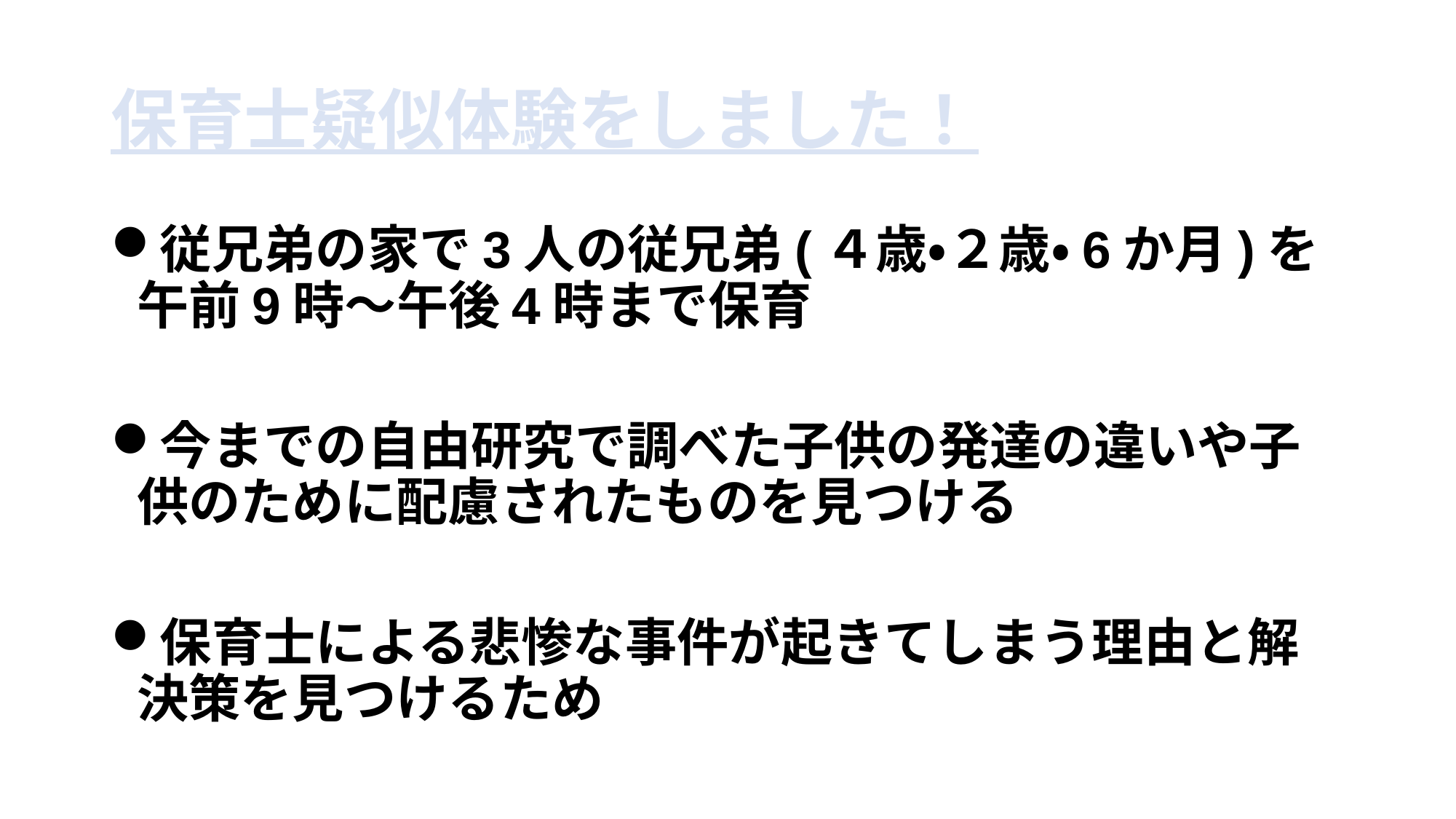

# 保育士疑似体験をしました！
従兄弟の家で3人の従兄弟(４歳・２歳・6か月)を午前9時〜午後4時まで保育

今までの自由研究で調べた子供の発達の違いや子供のために配慮されたものを見つける

保育士による悲惨な事件が起きてしまう理由と解決策を見つけるため